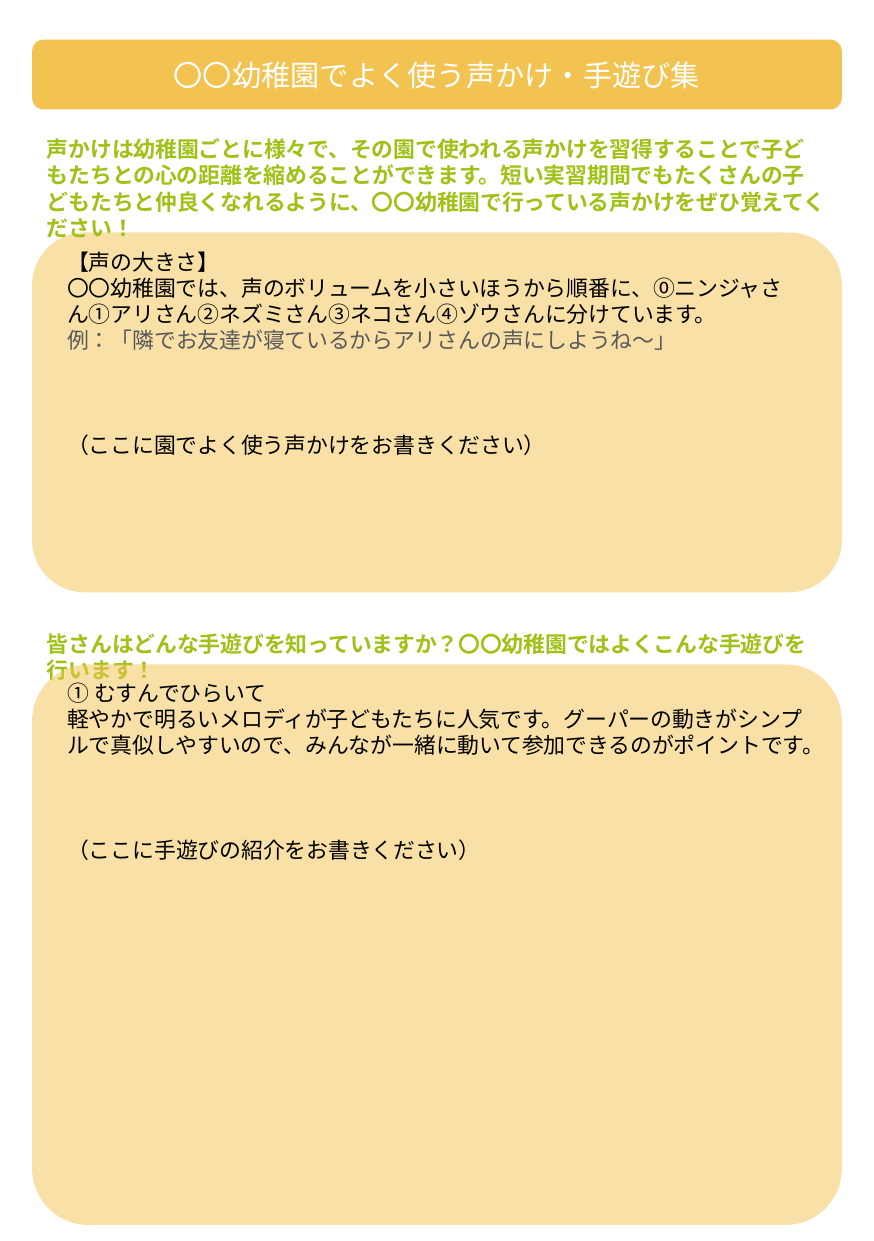

〇〇幼稚園でよく使う声かけ・手遊び集
声かけは幼稚園ごとに様々で、その園で使われる声かけを習得することで子どもたちとの心の距離を縮めることができます。短い実習期間でもたくさんの子どもたちと仲良くなれるように、〇〇幼稚園で行っている声かけをぜひ覚えてください！

【声の大きさ】
〇〇幼稚園では、声のボリュームを小さいほうから順番に、⓪ニンジャさん①アリさん②ネズミさん③ネコさん④ゾウさんに分けています。
例：「隣でお友達が寝ているからアリさんの声にしようね～」

（ここに園でよく使う声かけをお書きください）
皆さんはどんな手遊びを知っていますか？〇〇幼稚園ではよくこんな手遊びを行います！

①むすんでひらいて
軽やかで明るいメロディが子どもたちに人気です。グーパーの動きがシンプルで真似しやすいので、みんなが一緒に動いて参加できるのがポイントです。

（ここに手遊びの紹介をお書きください）